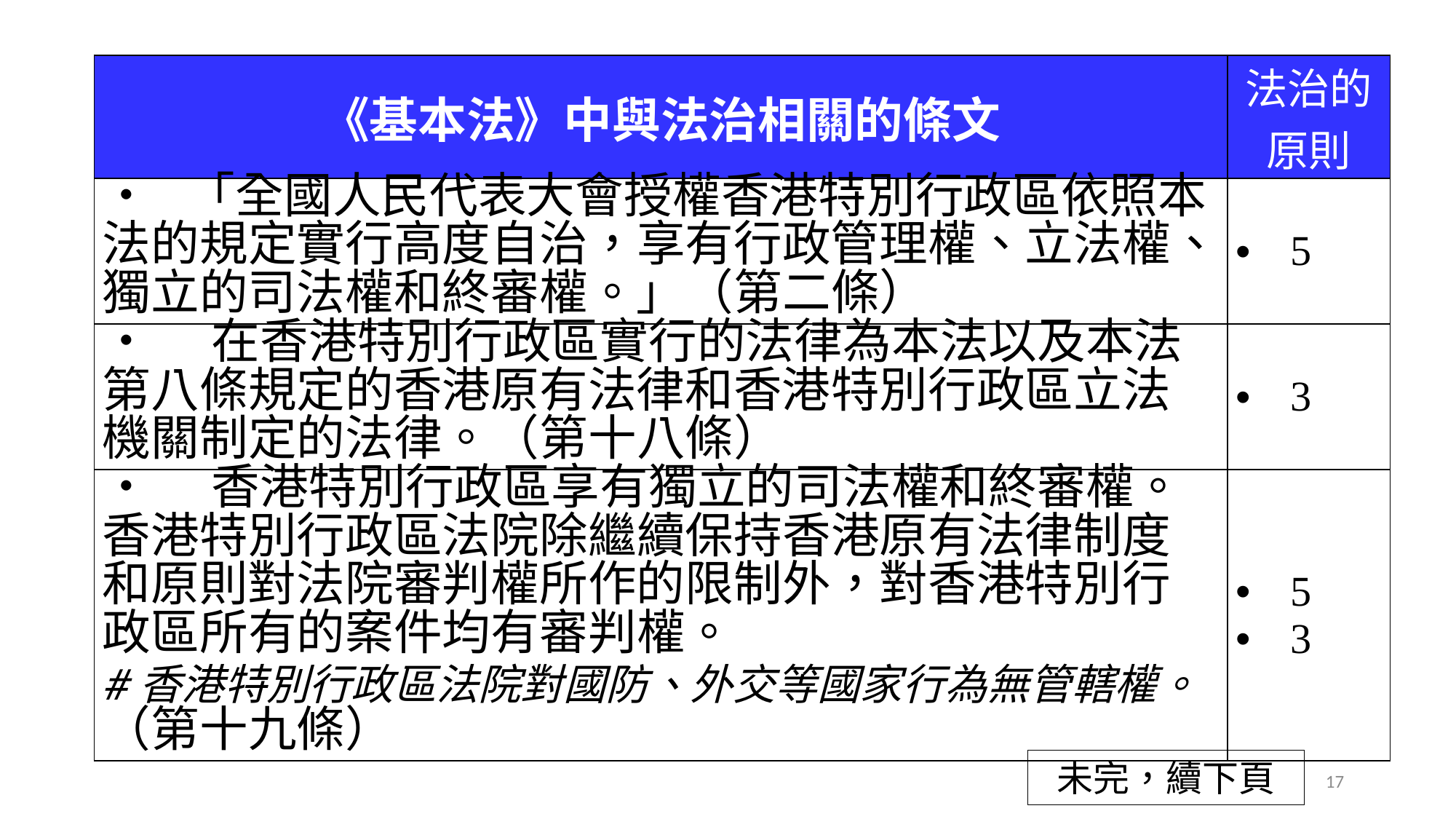

| 《基本法》中與法治相關的條文 | 法治的原則 |
| --- | --- |
| • 「全國人民代表大會授權香港特別行政區依照本法的規定實行高度自治，享有行政管理權、立法權、獨立的司法權和終審權。」（第二條） | 5 |
| • 在香港特別行政區實行的法律為本法以及本法第八條規定的香港原有法律和香港特別行政區立法機關制定的法律。（第十八條） | 3 |
| • 香港特別行政區享有獨立的司法權和終審權。香港特別行政區法院除繼續保持香港原有法律制度和原則對法院審判權所作的限制外，對香港特別行政區所有的案件均有審判權。 #香港特別行政區法院對國防、外交等國家行為無管轄權。（第十九條） | 5 3 |
未完，續下頁
17